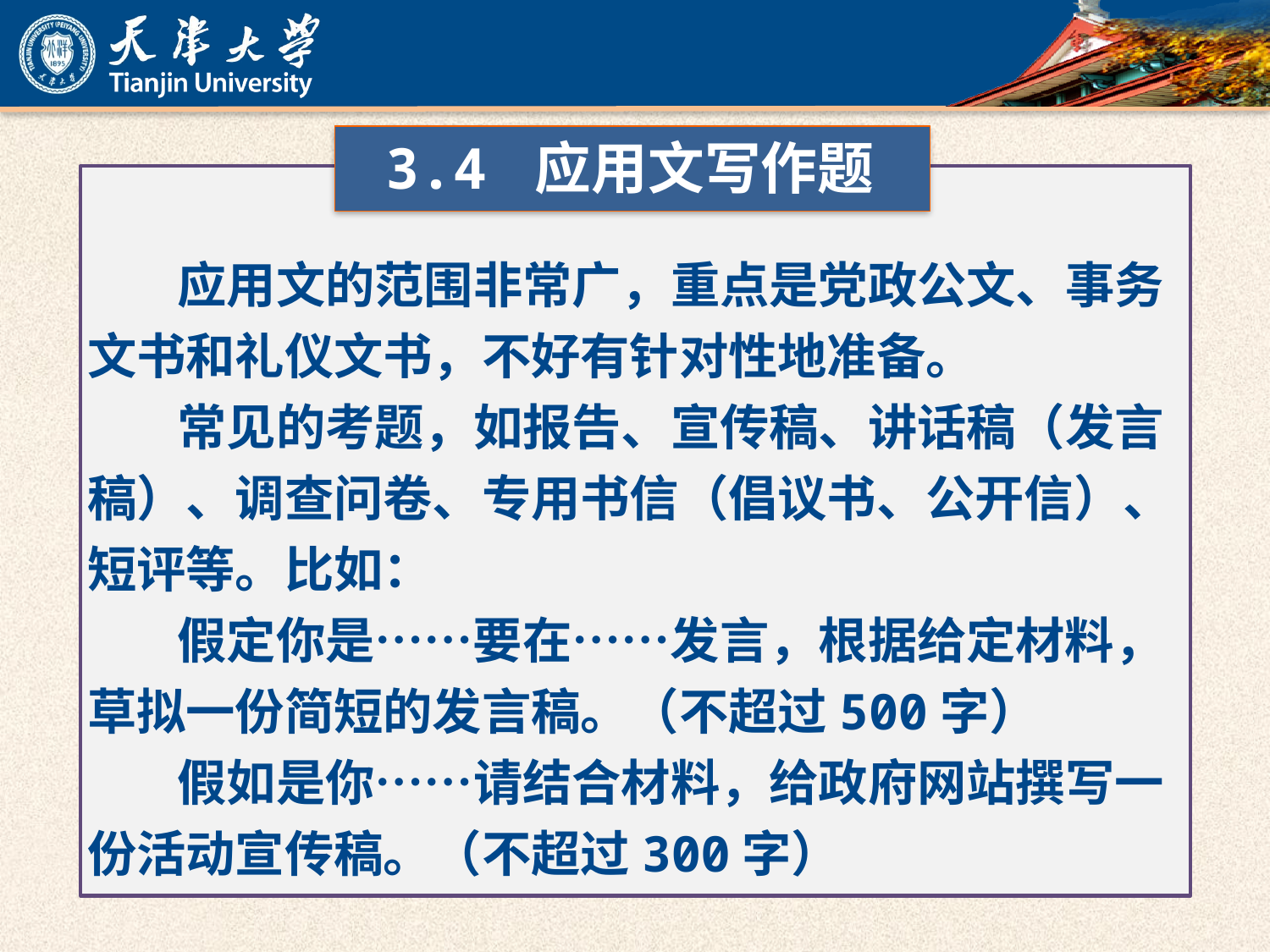

3.4 应用文写作题

应用文的范围非常广，重点是党政公文、事务文书和礼仪文书，不好有针对性地准备。
常见的考题，如报告、宣传稿、讲话稿（发言稿）、调查问卷、专用书信（倡议书、公开信）、短评等。比如：
假定你是……要在……发言，根据给定材料，草拟一份简短的发言稿。（不超过500字）
假如是你……请结合材料，给政府网站撰写一份活动宣传稿。（不超过300字）